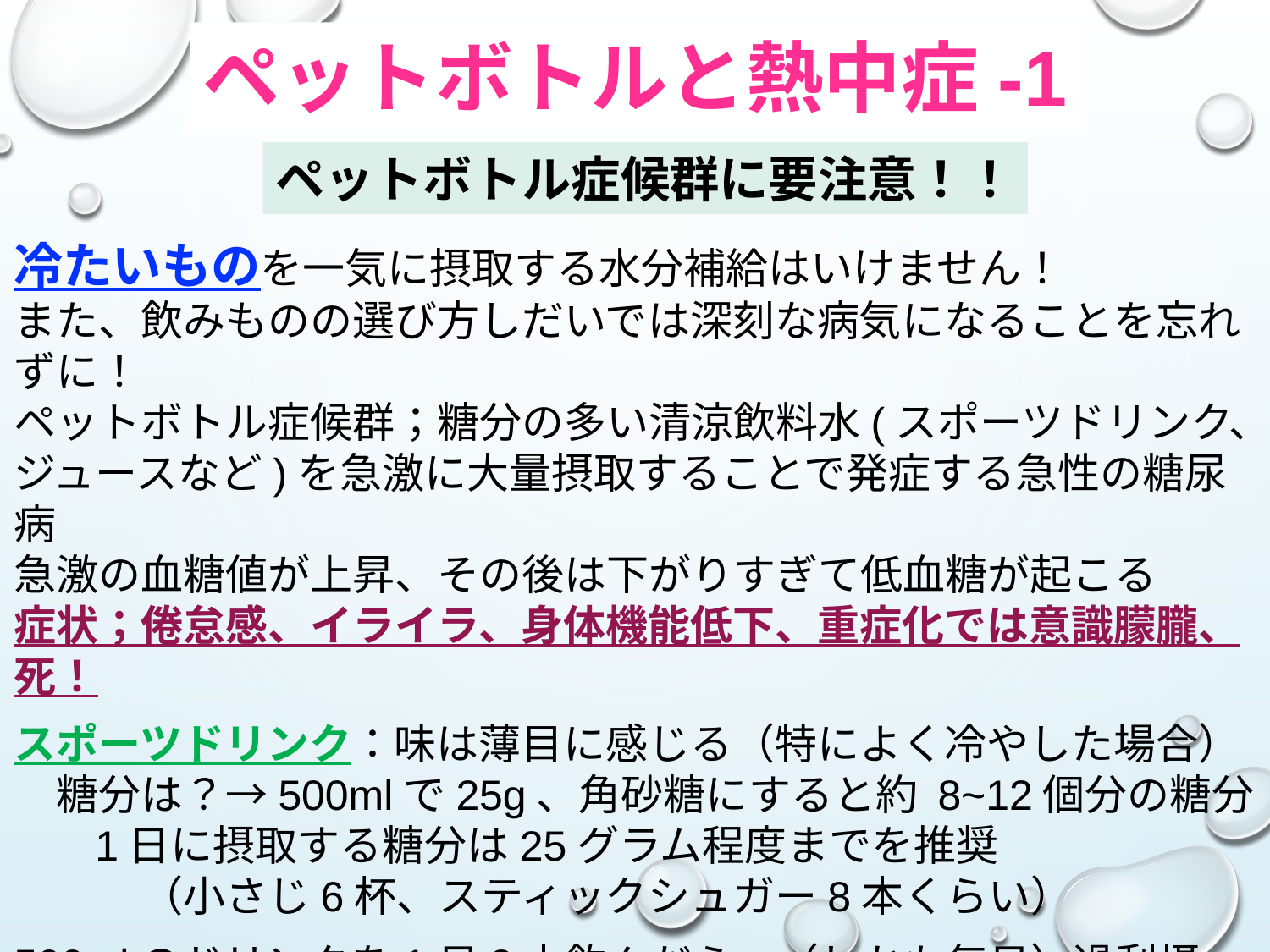

ペットボトルと熱中症-1
ペットボトル症候群に要注意！！
冷たいものを一気に摂取する水分補給はいけません！
また、飲みものの選び方しだいでは深刻な病気になることを忘れずに！
ペットボトル症候群；糖分の多い清涼飲料水(スポーツドリンク、ジュースなど)を急激に大量摂取することで発症する急性の糖尿病
急激の血糖値が上昇、その後は下がりすぎて低血糖が起こる
症状；倦怠感、イライラ、身体機能低下、重症化では意識朦朧、死！

スポーツドリンク：味は薄目に感じる（特によく冷やした場合）
　糖分は？→500mlで25g、角砂糖にすると約 8~12個分の糖分
　   1日に摂取する糖分は25グラム程度までを推奨
　　　（小さじ6杯、スティックシュガー8本くらい）

500mlのドリンクを1日2本飲んだら、（しかも毎日）過剰摂取！！
スポーツドリンク、ジュースは１日1本以内にしましょう。